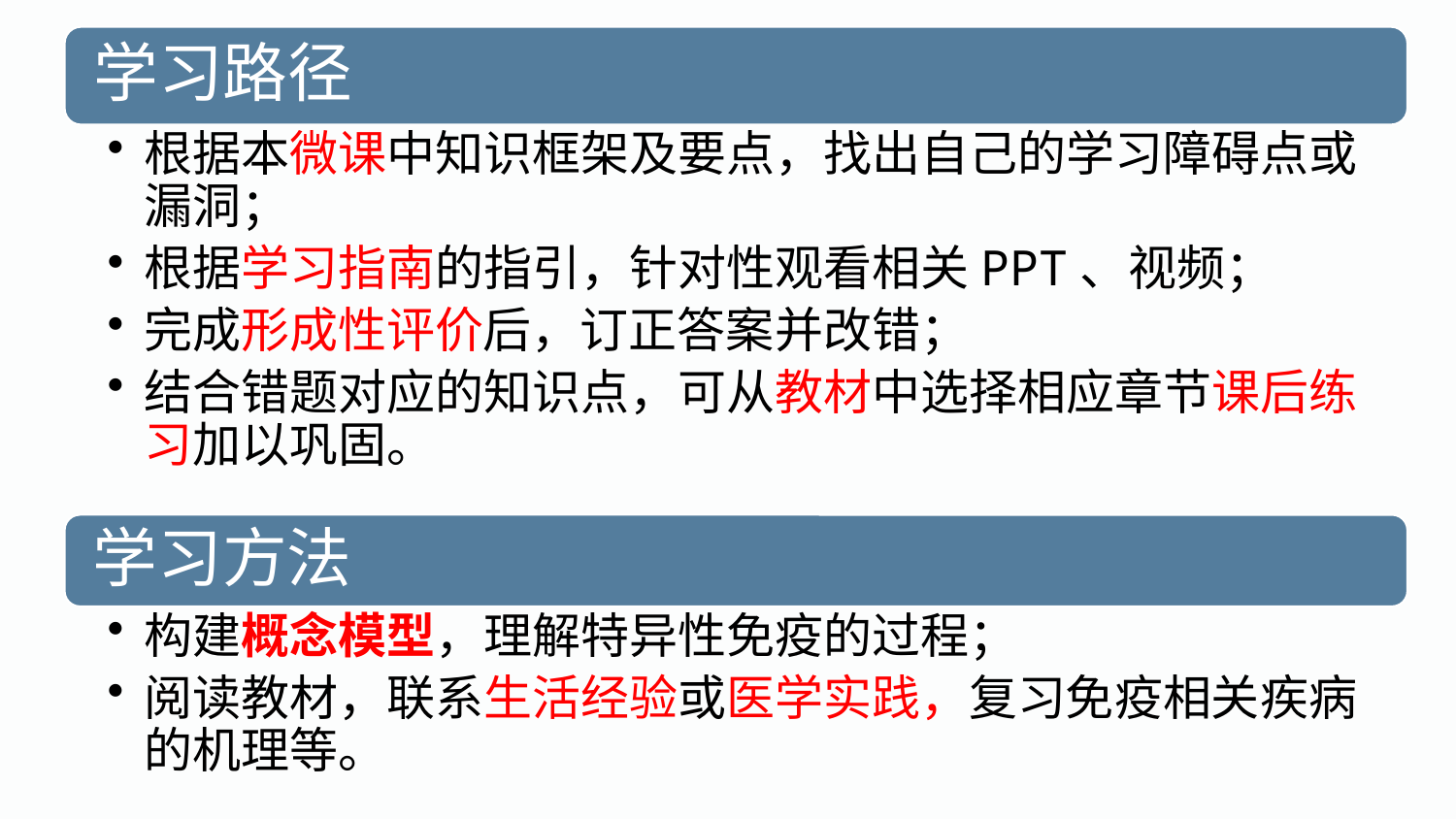

学习路径
根据本微课中知识框架及要点，找出自己的学习障碍点或漏洞；
根据学习指南的指引，针对性观看相关PPT、视频；
完成形成性评价后，订正答案并改错；
结合错题对应的知识点，可从教材中选择相应章节课后练习加以巩固。
学习方法
构建概念模型，理解特异性免疫的过程；
阅读教材，联系生活经验或医学实践，复习免疫相关疾病的机理等。